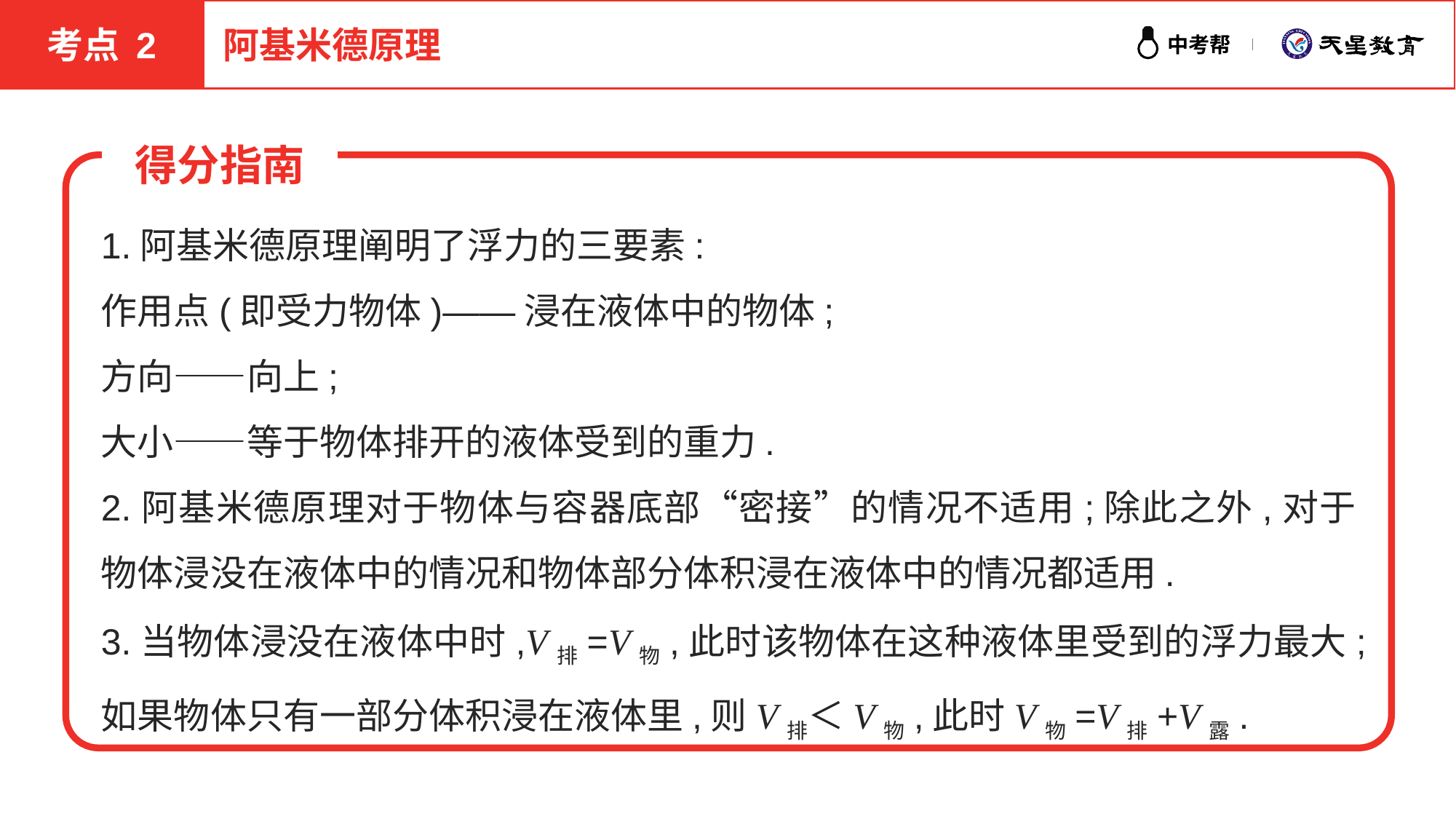

考点 2
阿基米德原理
得分指南

1.阿基米德原理阐明了浮力的三要素:
作用点(即受力物体)——浸在液体中的物体;
方向——向上;
大小——等于物体排开的液体受到的重力.
2.阿基米德原理对于物体与容器底部“密接”的情况不适用;除此之外,对于物体浸没在液体中的情况和物体部分体积浸在液体中的情况都适用.
3.当物体浸没在液体中时,V排=V物,此时该物体在这种液体里受到的浮力最大;如果物体只有一部分体积浸在液体里,则V排＜V物,此时V物=V排+V露.